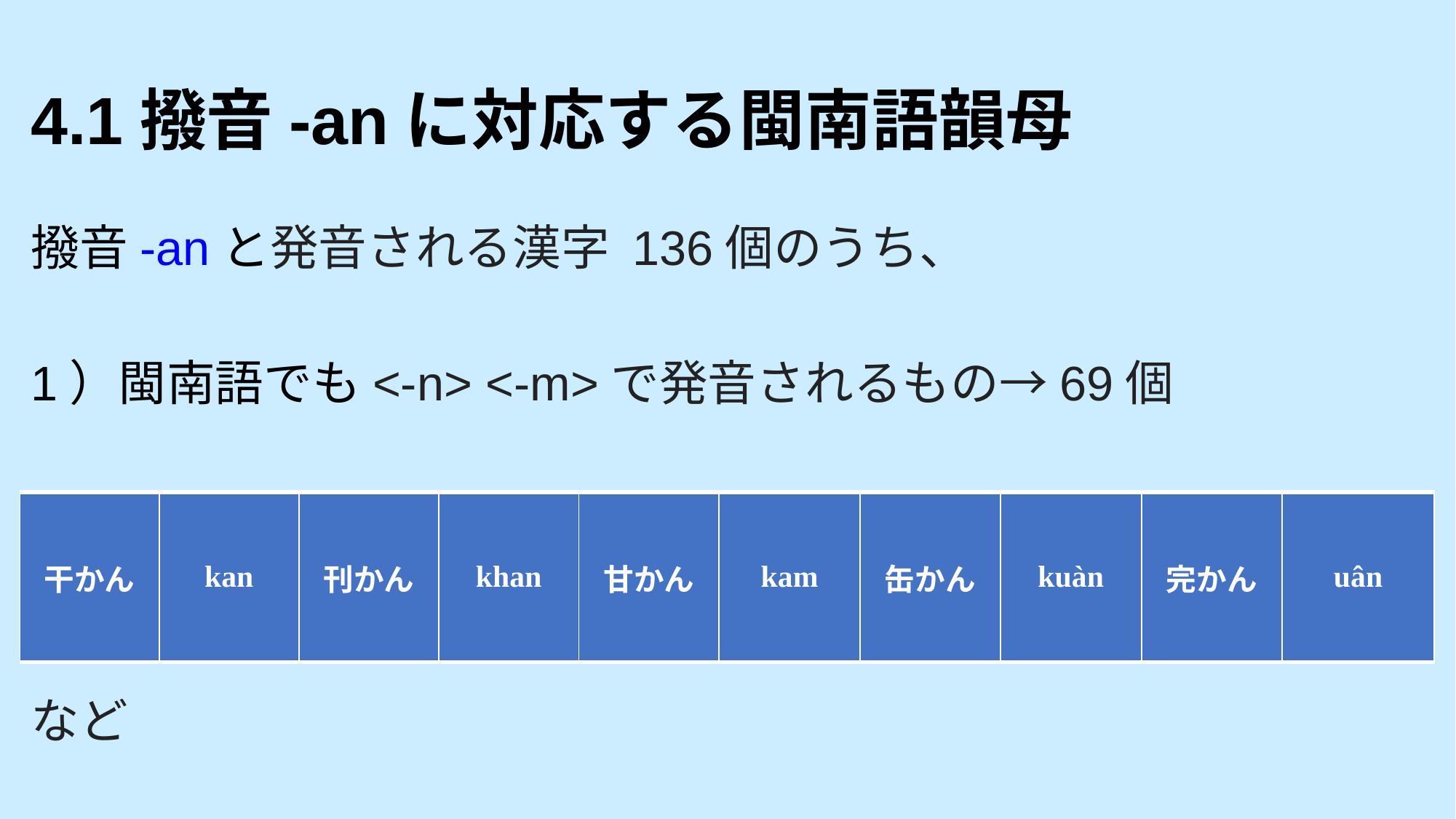

# 4.1撥音-anに対応する閩南語韻母
撥音-anと発音される漢字 136個のうち、

1）閩南語でも<-n> <-m>で発音されるもの→69個

など

| 干かん | kan | 刊かん | khan | 甘かん | kam | 缶かん | kuàn | 完かん | uân |
| --- | --- | --- | --- | --- | --- | --- | --- | --- | --- |